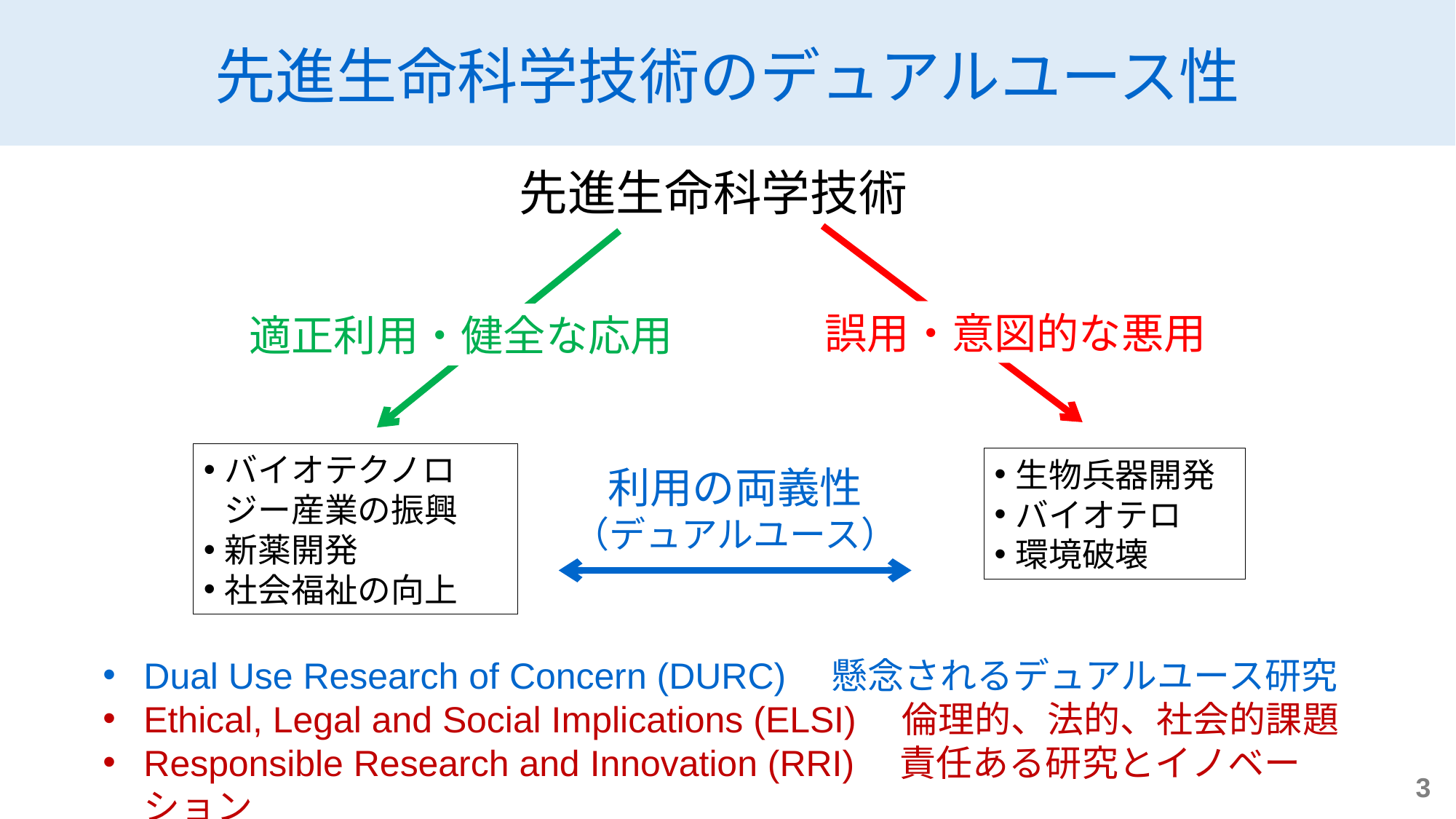

先進生命科学技術のデュアルユース性
先進生命科学技術
生物兵器開発
バイオテロ
環境破壊
誤用・意図的な悪用
バイオテクノロジー産業の振興
新薬開発
社会福祉の向上
適正利用・健全な応用
利用の両義性
（デュアルユース）
Dual Use Research of Concern (DURC)　懸念されるデュアルユース研究
Ethical, Legal and Social Implications (ELSI)　倫理的、法的、社会的課題
Responsible Research and Innovation (RRI)　責任ある研究とイノベーション
3